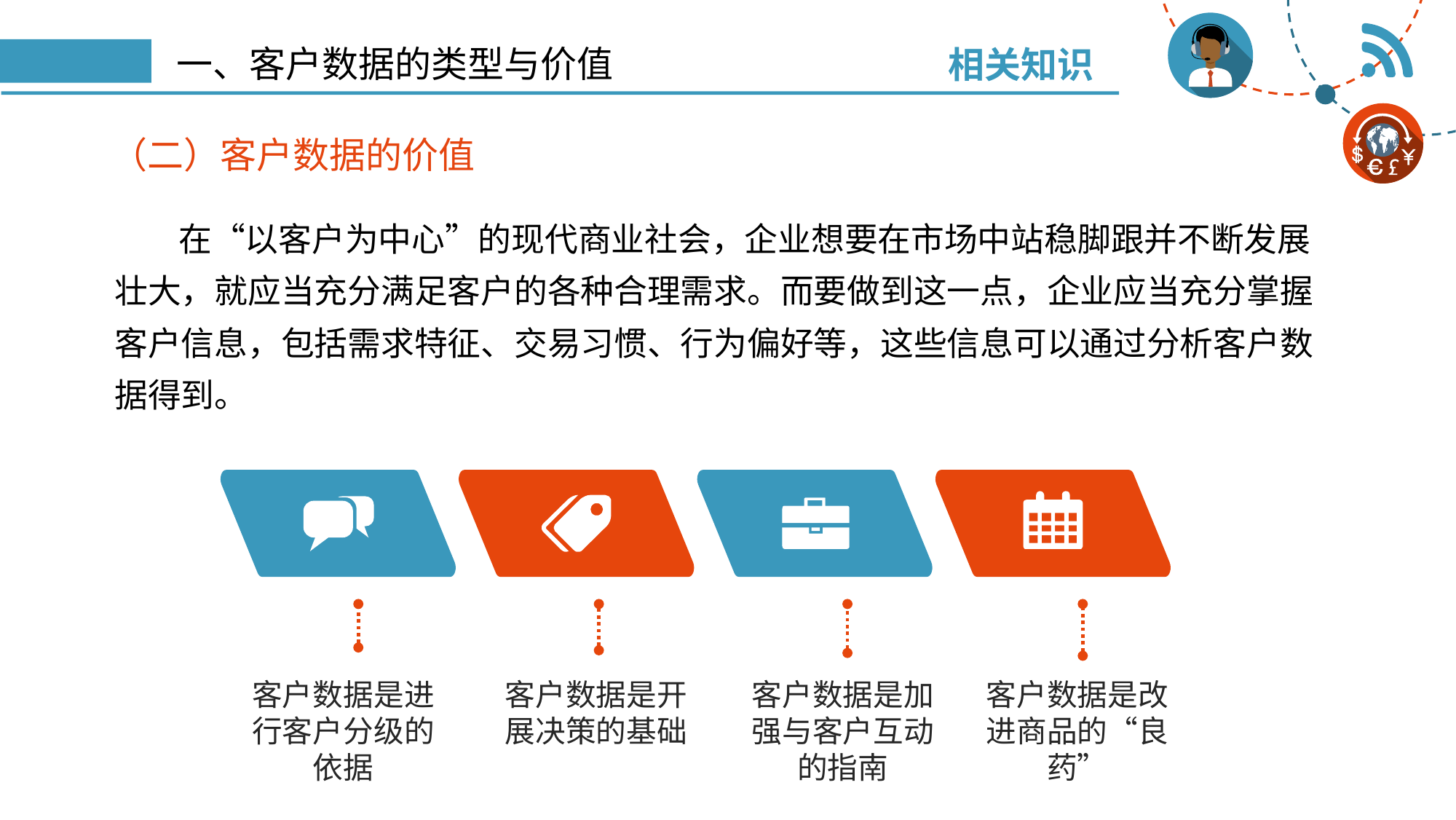

相关知识
# 一、客户数据的类型与价值
（二）客户数据的价值
在“以客户为中心”的现代商业社会，企业想要在市场中站稳脚跟并不断发展壮大，就应当充分满足客户的各种合理需求。而要做到这一点，企业应当充分掌握客户信息，包括需求特征、交易习惯、行为偏好等，这些信息可以通过分析客户数据得到。

客户数据是进行客户分级的依据
客户数据是开展决策的基础
客户数据是加强与客户互动的指南
客户数据是改进商品的“良药”